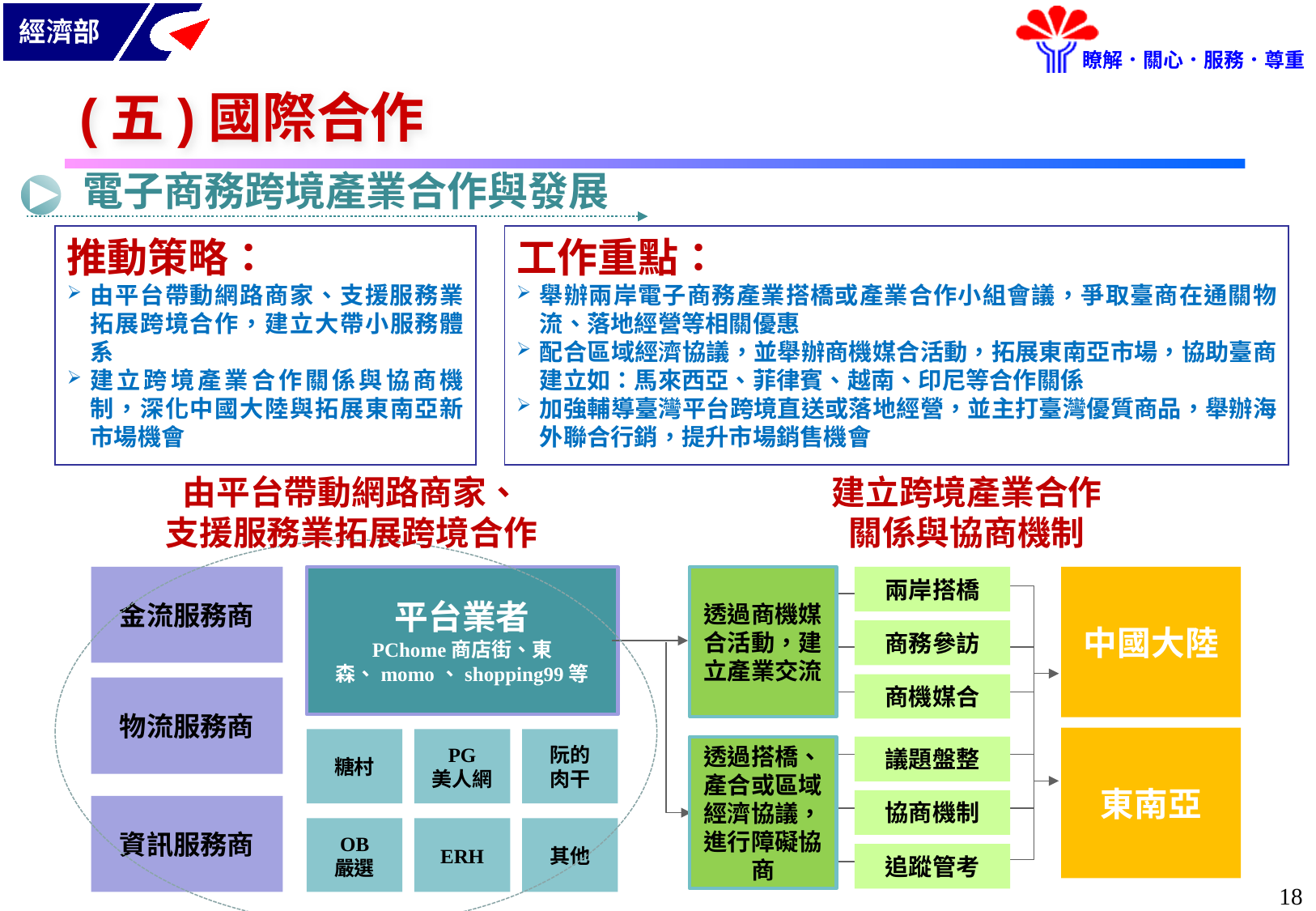

# (五)國際合作
電子商務跨境產業合作與發展

推動策略：
由平台帶動網路商家、支援服務業拓展跨境合作，建立大帶小服務體系
建立跨境產業合作關係與協商機制，深化中國大陸與拓展東南亞新市場機會
工作重點：
舉辦兩岸電子商務產業搭橋或產業合作小組會議，爭取臺商在通關物流、落地經營等相關優惠
配合區域經濟協議，並舉辦商機媒合活動，拓展東南亞市場，協助臺商建立如：馬來西亞、菲律賓、越南、印尼等合作關係
加強輔導臺灣平台跨境直送或落地經營，並主打臺灣優質商品，舉辦海外聯合行銷，提升市場銷售機會
由平台帶動網路商家、
支援服務業拓展跨境合作
建立跨境產業合作
關係與協商機制

金流服務商
平台業者
PChome商店街、東森、momo、shopping99等
透過商機媒合活動，建立產業交流
兩岸搭橋
中國大陸

商務參訪

商機媒合
物流服務商
東南亞
糖村
PG
美人網
阮的
肉干
透過搭橋、產合或區域經濟協議，進行障礙協商
議題盤整
協商機制
資訊服務商
OB
嚴選
ERH
其他
追蹤管考
18